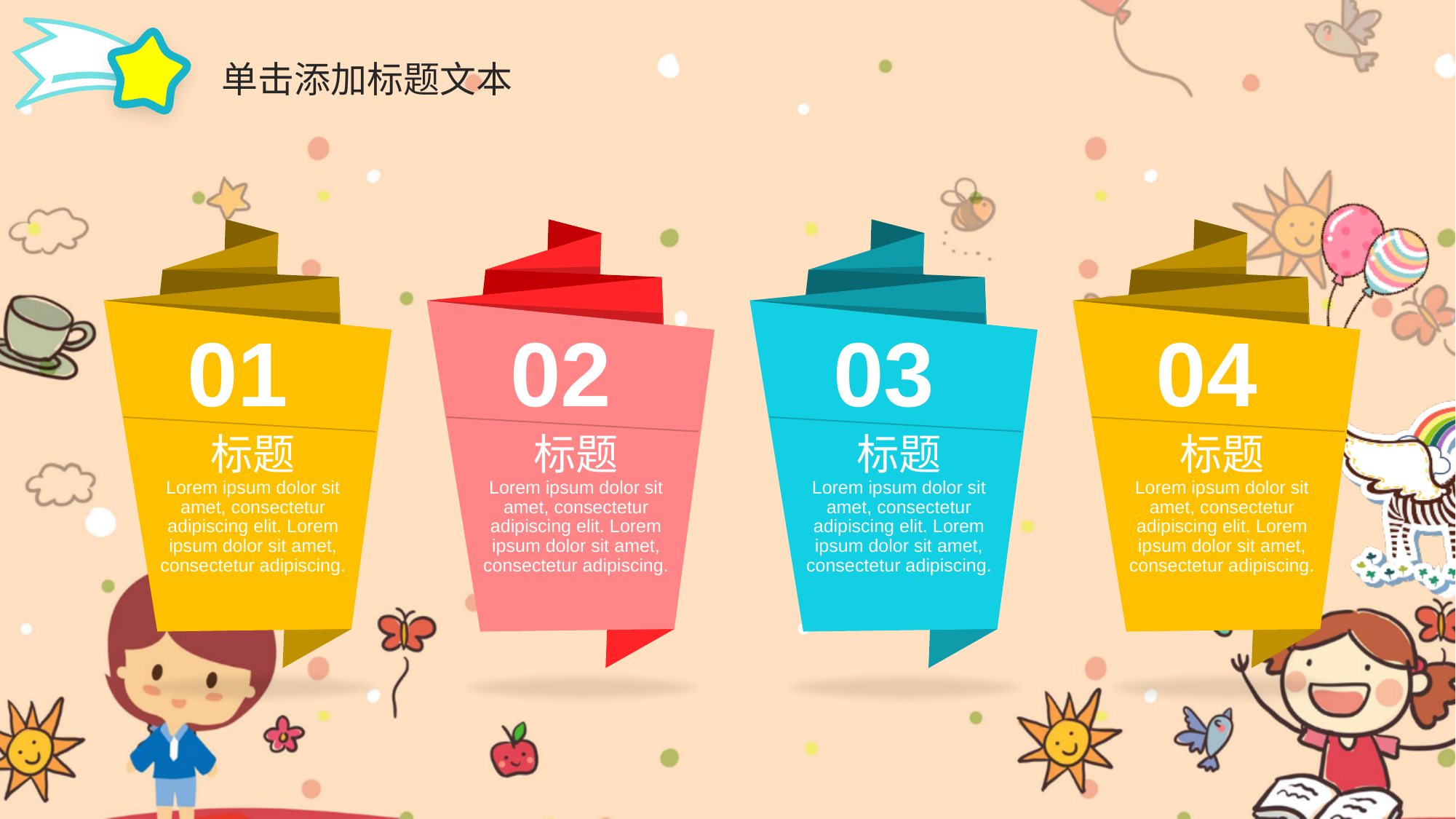

单击添加标题文本

标题
Lorem ipsum dolor sit amet, consectetur adipiscing elit. Lorem ipsum dolor sit amet, consectetur adipiscing.
01

标题
Lorem ipsum dolor sit amet, consectetur adipiscing elit. Lorem ipsum dolor sit amet, consectetur adipiscing.
02

标题
Lorem ipsum dolor sit amet, consectetur adipiscing elit. Lorem ipsum dolor sit amet, consectetur adipiscing.
03

标题
Lorem ipsum dolor sit amet, consectetur adipiscing elit. Lorem ipsum dolor sit amet, consectetur adipiscing.
04